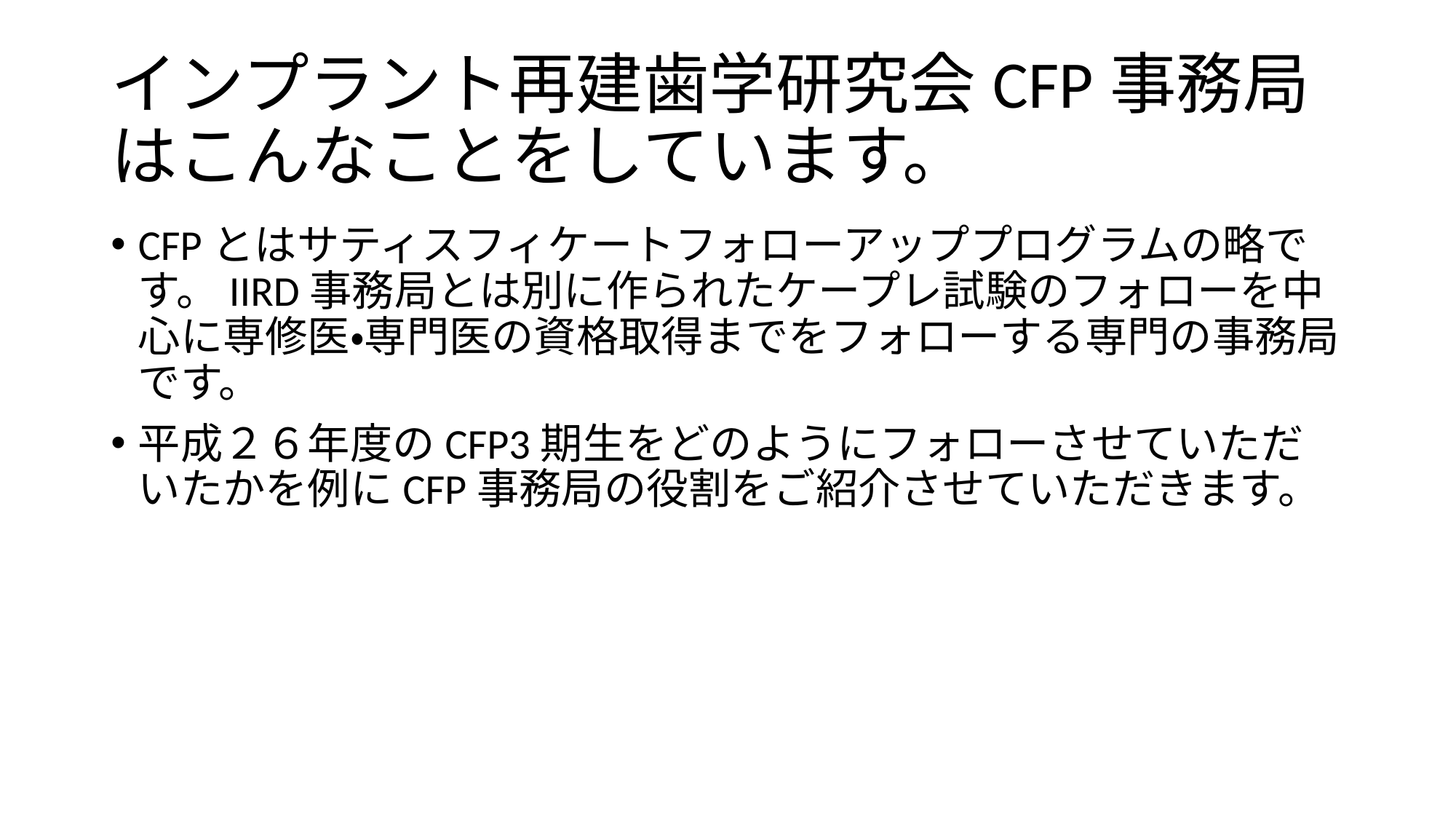

# インプラント再建歯学研究会CFP事務局 はこんなことをしています。
CFPとはサティスフィケートフォローアッププログラムの略です。IIRD事務局とは別に作られたケープレ試験のフォローを中心に専修医・専門医の資格取得までをフォローする専門の事務局です。
平成２６年度のCFP3期生をどのようにフォローさせていただいたかを例にCFP事務局の役割をご紹介させていただきます。